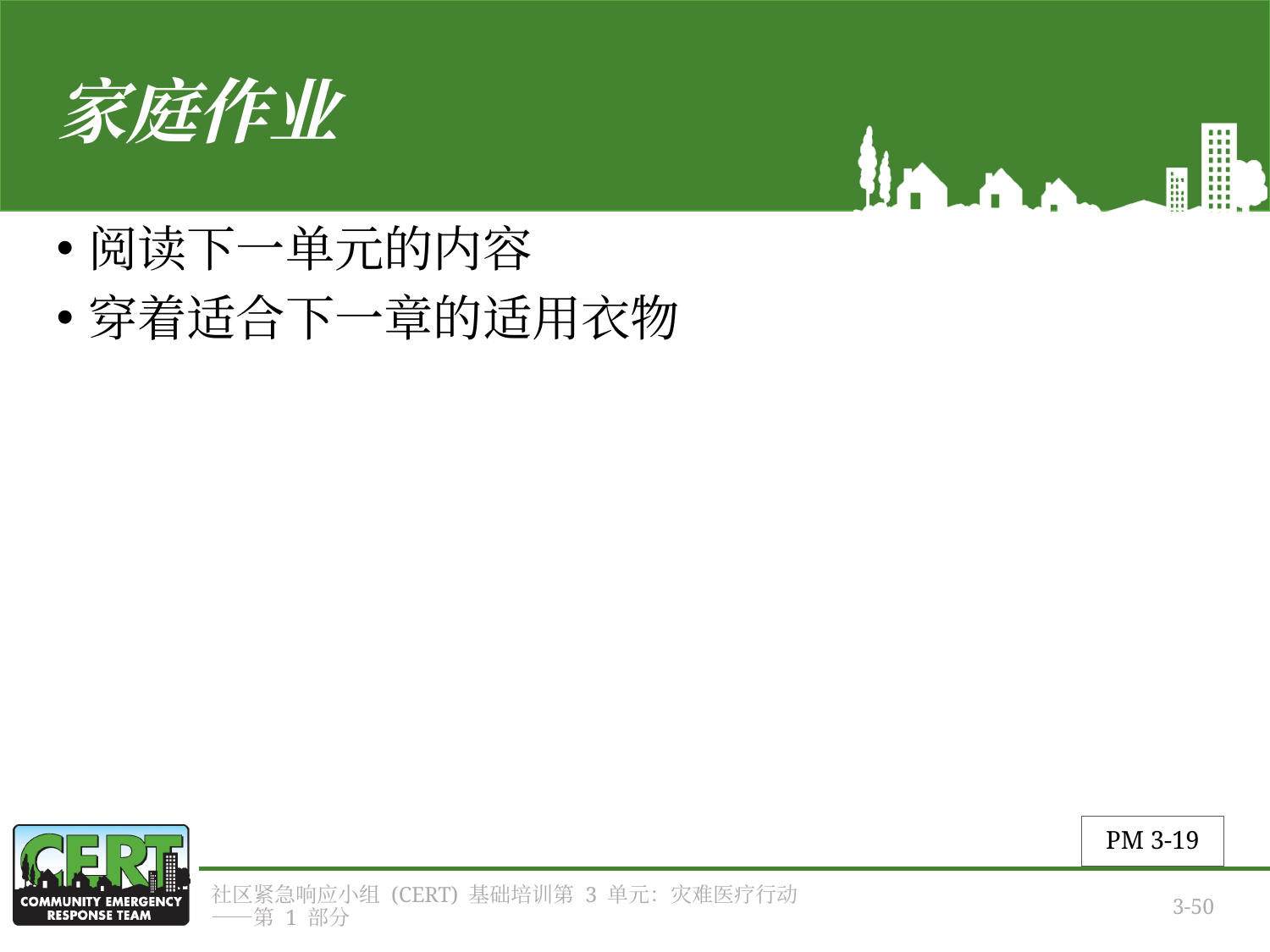

# 家庭作业
阅读下一单元的内容
穿着适合下一章的适用衣物
PM 3-19
社区紧急响应小组 (CERT) 基础培训第 3 单元：灾难医疗行动——第 1 部分
3-50